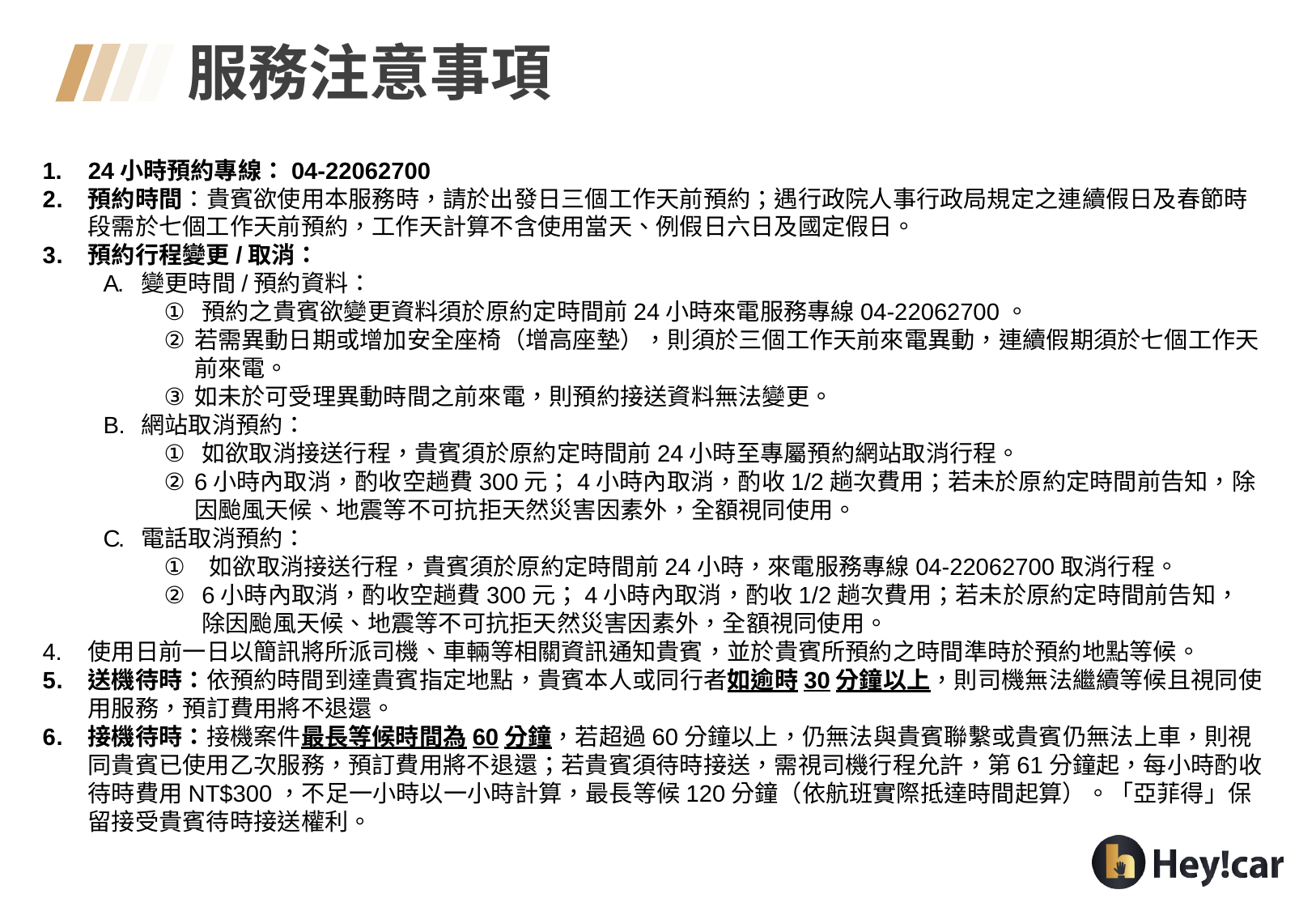

服務注意事項
24小時預約專線：04-22062700
預約時間：貴賓欲使用本服務時，請於出發日三個工作天前預約；遇行政院人事行政局規定之連續假日及春節時段需於七個工作天前預約，工作天計算不含使用當天、例假日六日及國定假日。
預約行程變更/取消：
變更時間/預約資料：
預約之貴賓欲變更資料須於原約定時間前24小時來電服務專線04-22062700。
若需異動日期或增加安全座椅（增高座墊），則須於三個工作天前來電異動，連續假期須於七個工作天前來電。
如未於可受理異動時間之前來電，則預約接送資料無法變更。
網站取消預約：
如欲取消接送行程，貴賓須於原約定時間前24小時至專屬預約網站取消行程。
6小時內取消，酌收空趟費300元；4小時內取消，酌收1/2趟次費用；若未於原約定時間前告知，除因颱風天候、地震等不可抗拒天然災害因素外，全額視同使用。
電話取消預約：
如欲取消接送行程，貴賓須於原約定時間前24小時，來電服務專線04-22062700取消行程。
6小時內取消，酌收空趟費300元；4小時內取消，酌收1/2趟次費用；若未於原約定時間前告知，除因颱風天候、地震等不可抗拒天然災害因素外，全額視同使用。
使用日前一日以簡訊將所派司機、車輛等相關資訊通知貴賓，並於貴賓所預約之時間準時於預約地點等候。
送機待時：依預約時間到達貴賓指定地點，貴賓本人或同行者如逾時30分鐘以上，則司機無法繼續等候且視同使用服務，預訂費用將不退還。
接機待時：接機案件最長等候時間為60分鐘，若超過60分鐘以上，仍無法與貴賓聯繫或貴賓仍無法上車，則視同貴賓已使用乙次服務，預訂費用將不退還；若貴賓須待時接送，需視司機行程允許，第61分鐘起，每小時酌收待時費用NT$300，不足一小時以一小時計算，最長等候120分鐘（依航班實際抵達時間起算）。「亞菲得」保留接受貴賓待時接送權利。